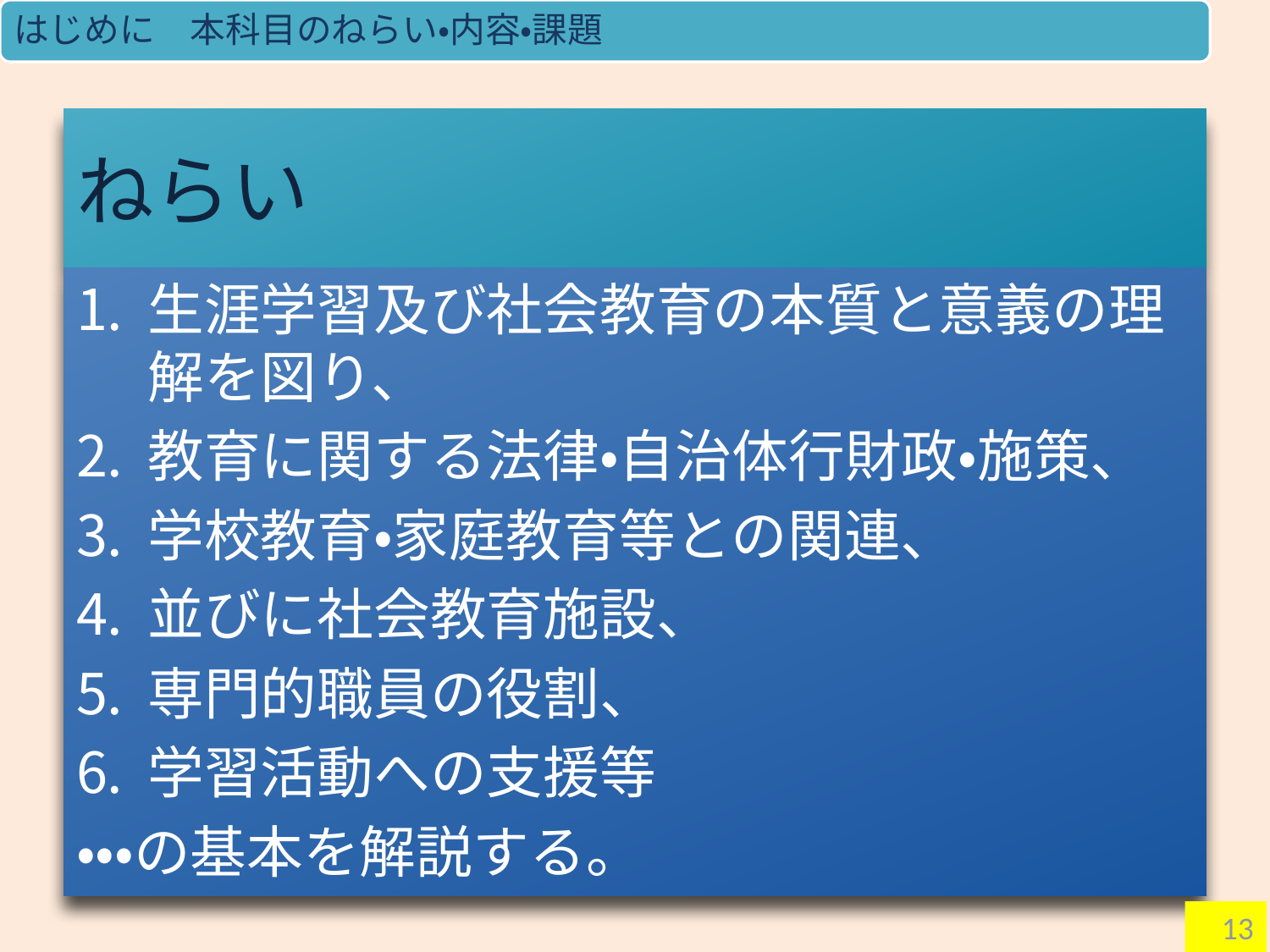

はじめに　本科目のねらい・内容・課題
# ねらい
生涯学習及び社会教育の本質と意義の理解を図り、
教育に関する法律・自治体行財政・施策、
学校教育・家庭教育等との関連、
並びに社会教育施設、
専門的職員の役割、
学習活動への支援等
・・・の基本を解説する。
13